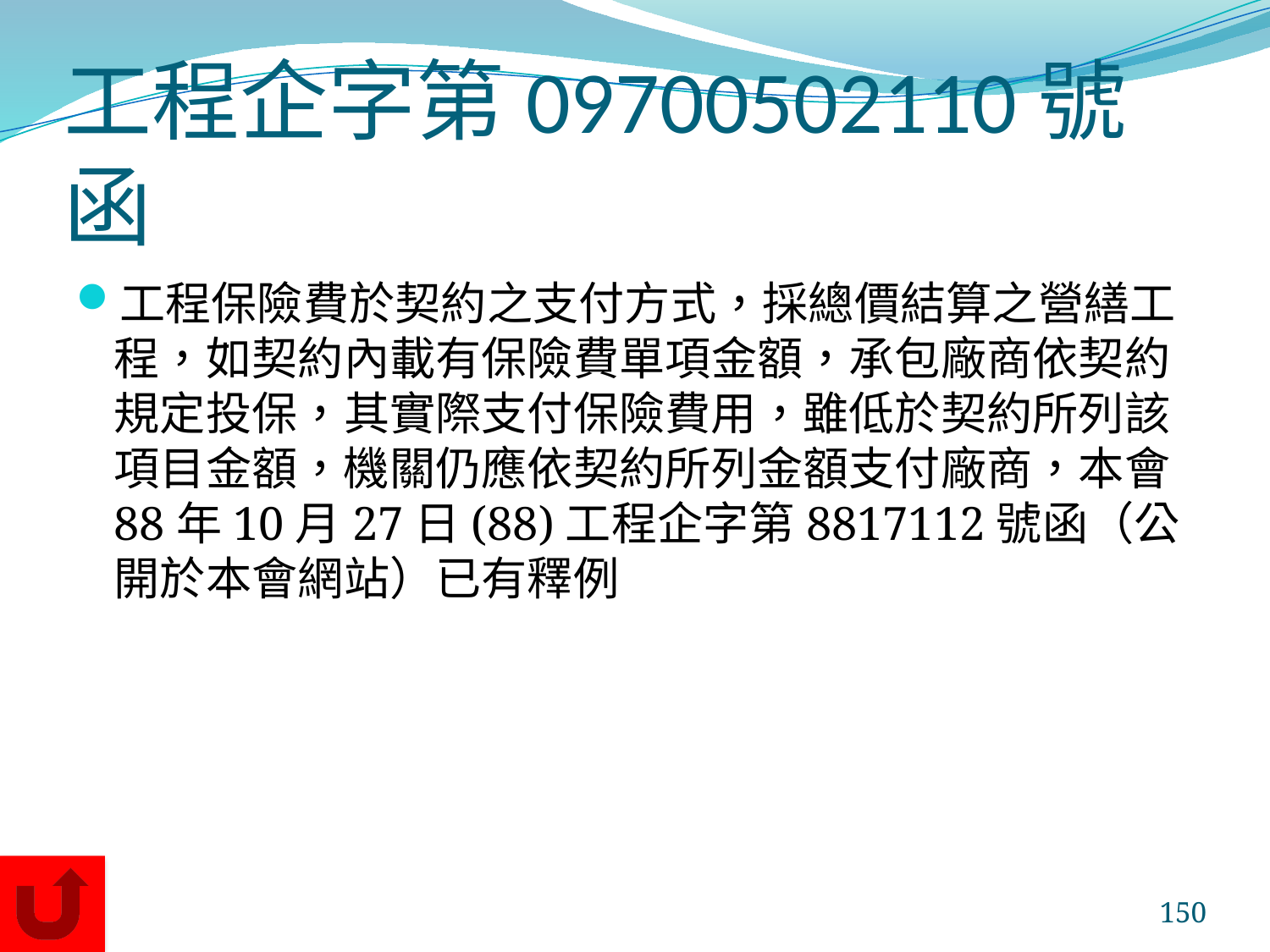

# 工程企字第09700502110號函
工程保險費於契約之支付方式，採總價結算之營繕工程，如契約內載有保險費單項金額，承包廠商依契約規定投保，其實際支付保險費用，雖低於契約所列該項目金額，機關仍應依契約所列金額支付廠商，本會88年10月27日(88)工程企字第8817112號函（公開於本會網站）已有釋例

150